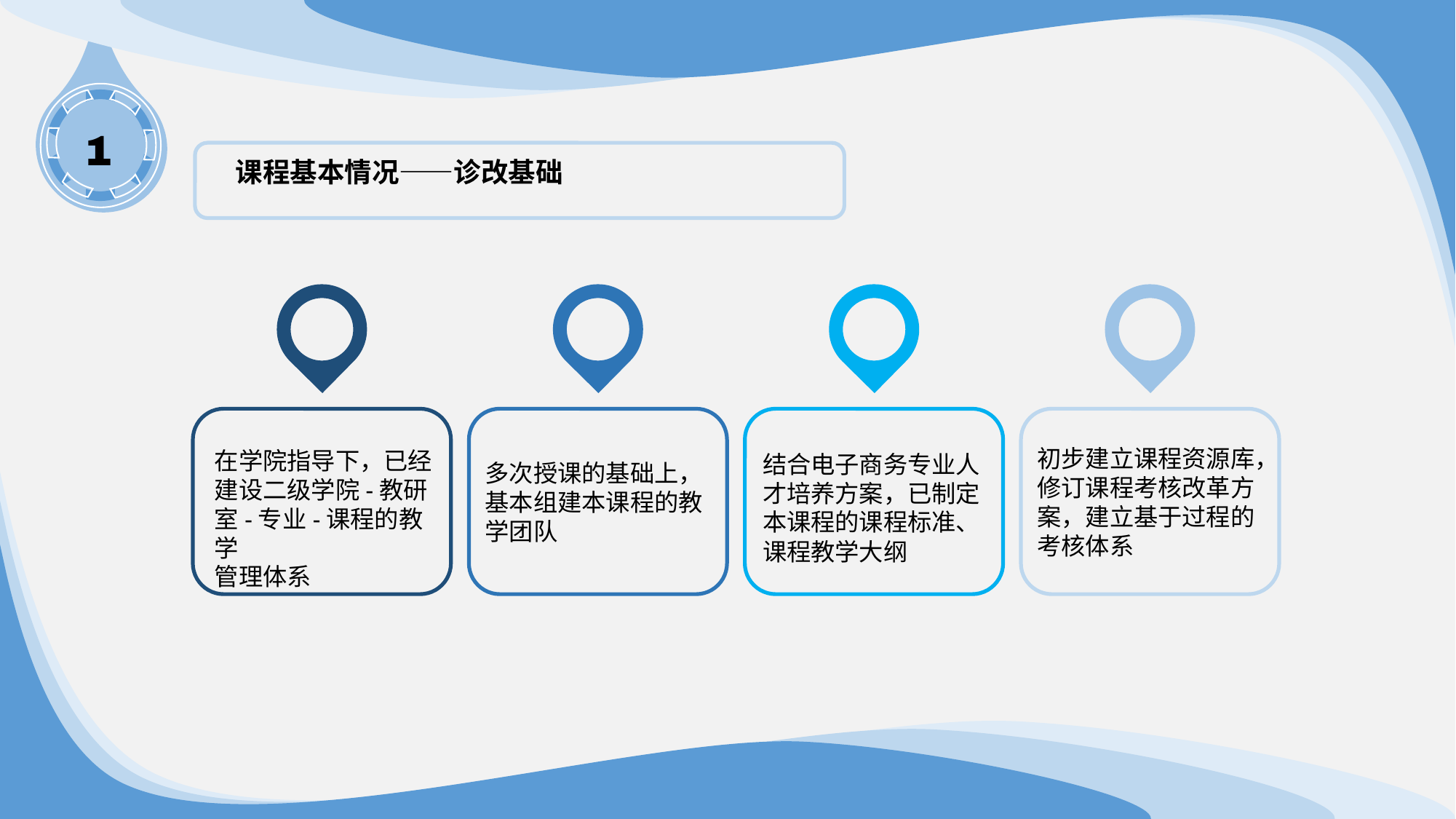

课程基本情况——诊改基础

1

在学院指导下，已经建设二级学院-教研室-专业-课程的教学
管理体系

初步建立课程资源库，修订课程考核改革方案，建立基于过程的考核体系
结合电子商务专业人才培养方案，已制定本课程的课程标准、课程教学大纲
多次授课的基础上，基本组建本课程的教学团队